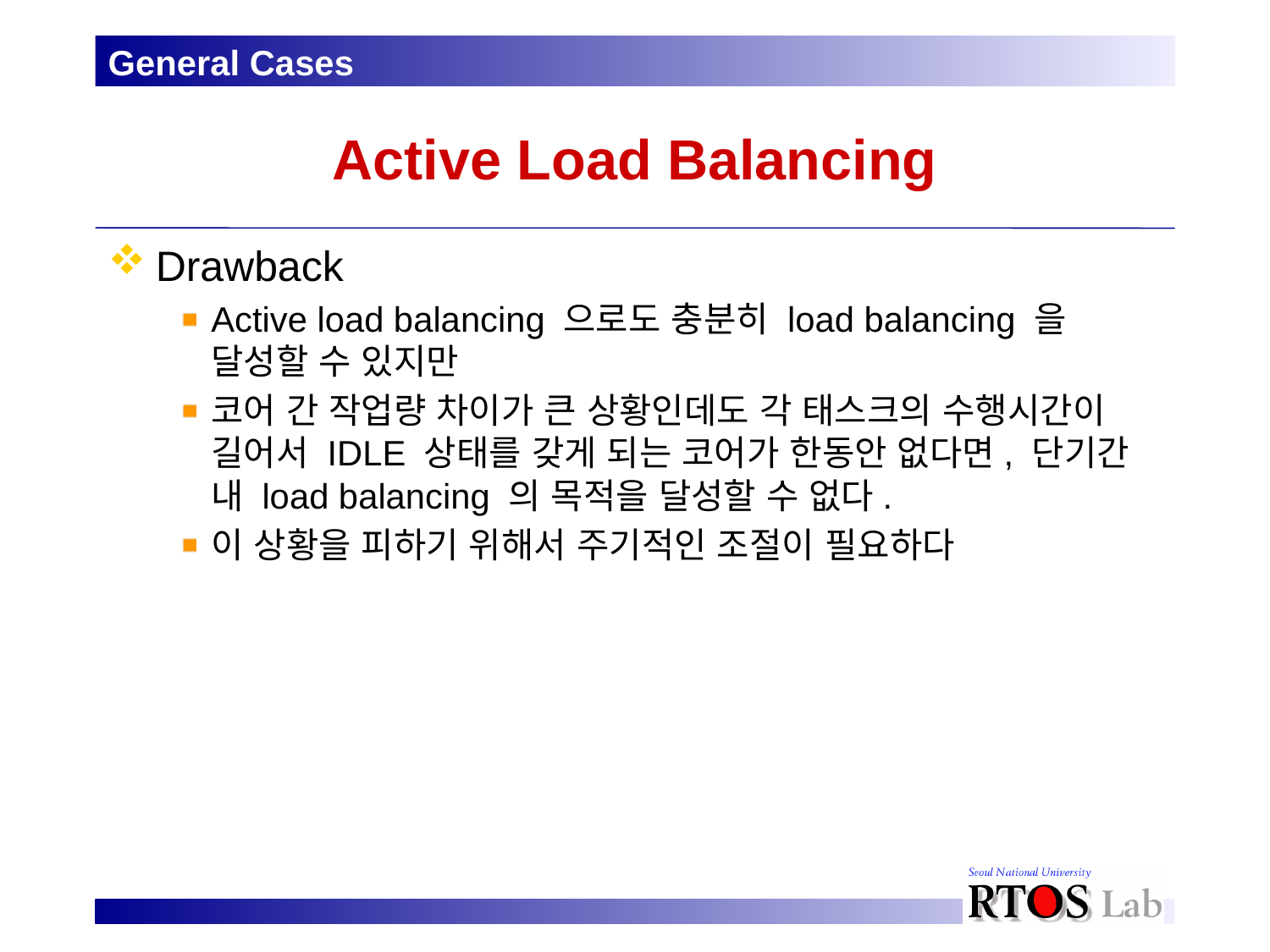

General Cases
# Active Load Balancing
Drawback
Active load balancing 으로도 충분히 load balancing 을 달성할 수 있지만
코어 간 작업량 차이가 큰 상황인데도 각 태스크의 수행시간이 길어서 IDLE 상태를 갖게 되는 코어가 한동안 없다면, 단기간 내 load balancing 의 목적을 달성할 수 없다.
이 상황을 피하기 위해서 주기적인 조절이 필요하다